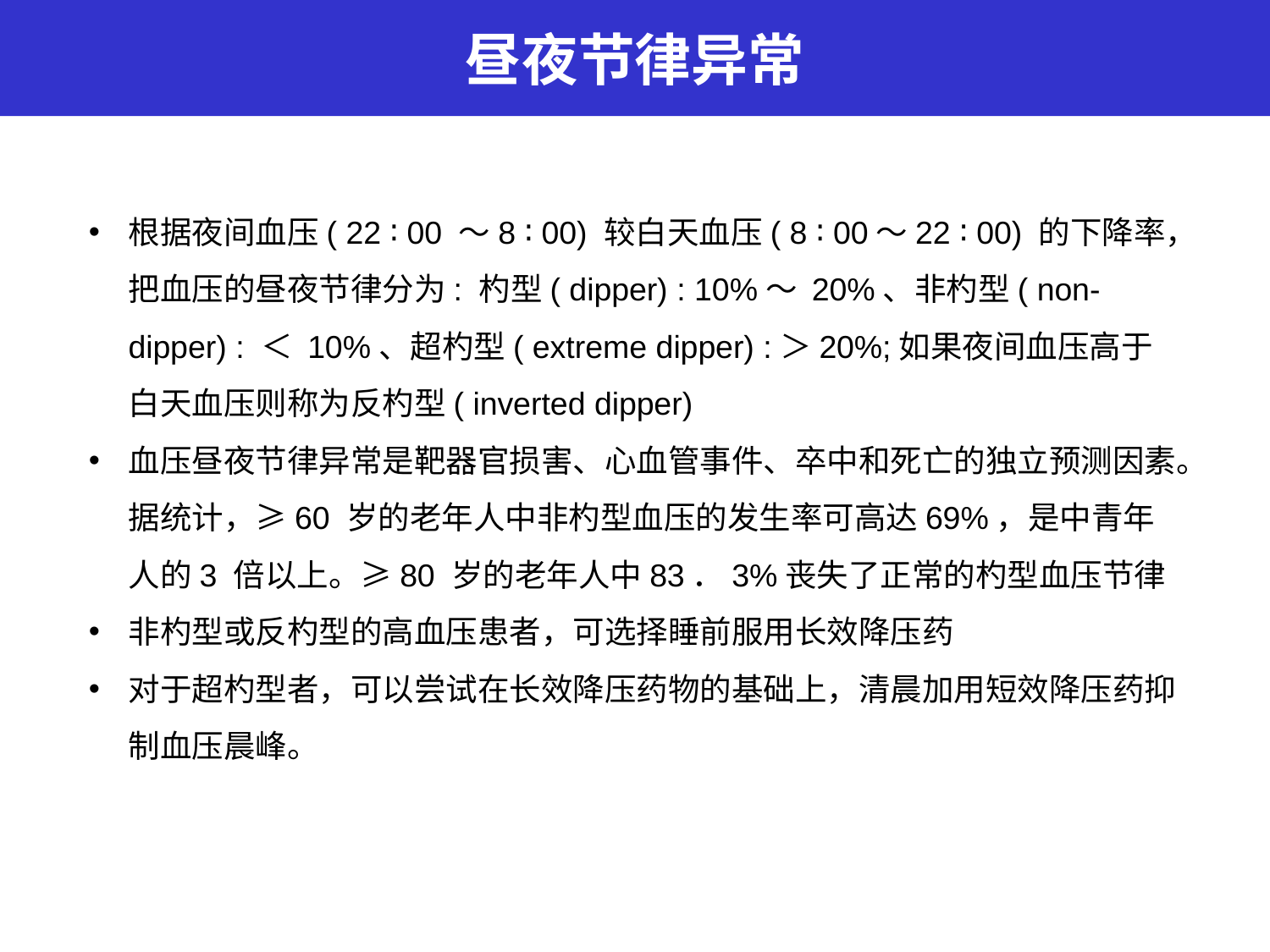

昼夜节律异常
根据夜间血压( 22 ∶ 00 ～8 ∶ 00) 较白天血压( 8 ∶ 00～22 ∶ 00) 的下降率，把血压的昼夜节律分为: 杓型( dipper) : 10%～ 20%、非杓型( non-dipper) : ＜ 10%、超杓型( extreme dipper) :＞20%;如果夜间血压高于白天血压则称为反杓型( inverted dipper)
血压昼夜节律异常是靶器官损害、心血管事件、卒中和死亡的独立预测因素。据统计，≥60 岁的老年人中非杓型血压的发生率可高达69%，是中青年人的3 倍以上。≥80 岁的老年人中83．3%丧失了正常的杓型血压节律
非杓型或反杓型的高血压患者，可选择睡前服用长效降压药
对于超杓型者，可以尝试在长效降压药物的基础上，清晨加用短效降压药抑制血压晨峰。